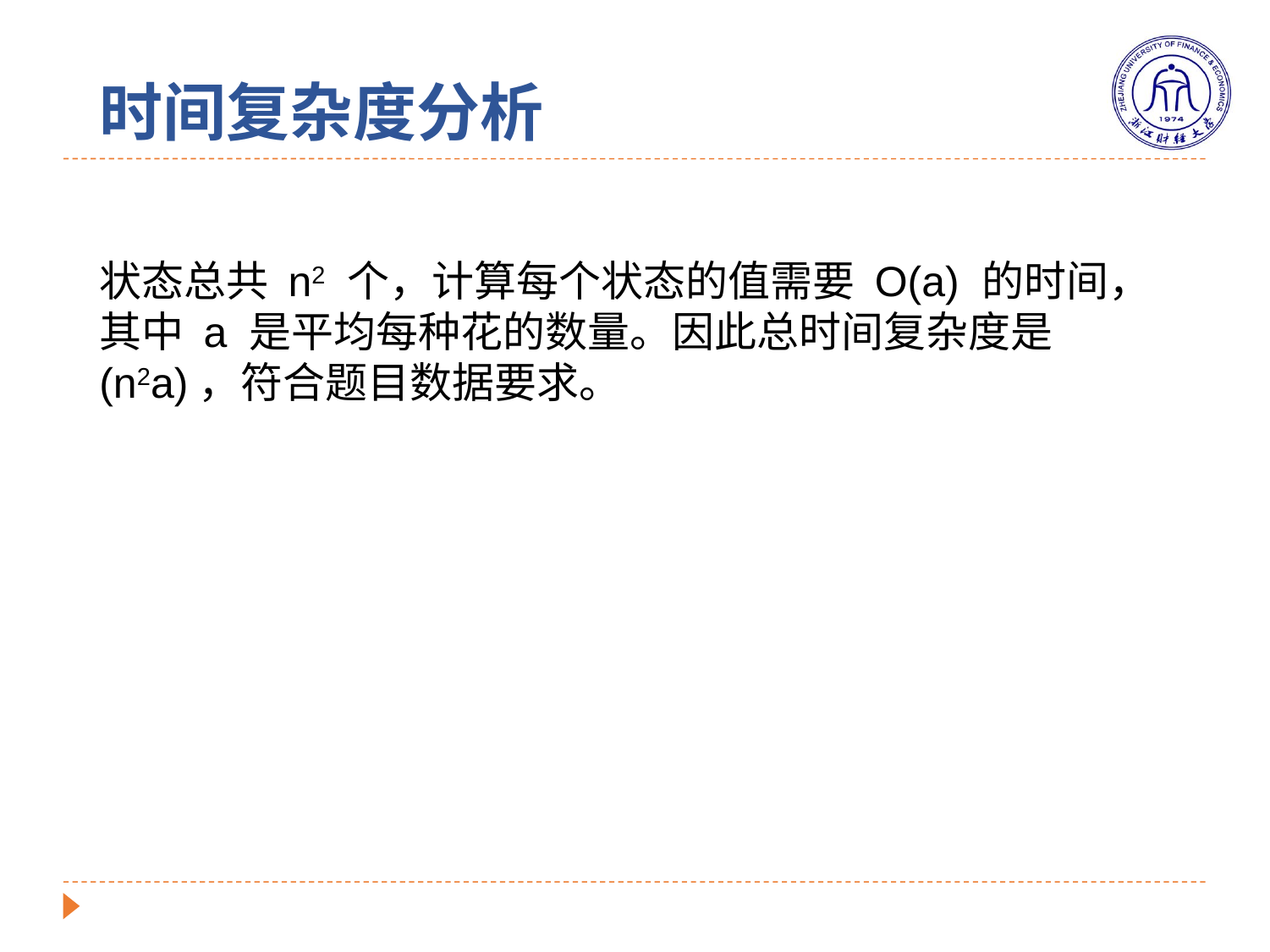

# 时间复杂度分析

状态总共 n2 个，计算每个状态的值需要 O(a) 的时间，其中 a 是平均每种花的数量。因此总时间复杂度是 (n2a)，符合题目数据要求。